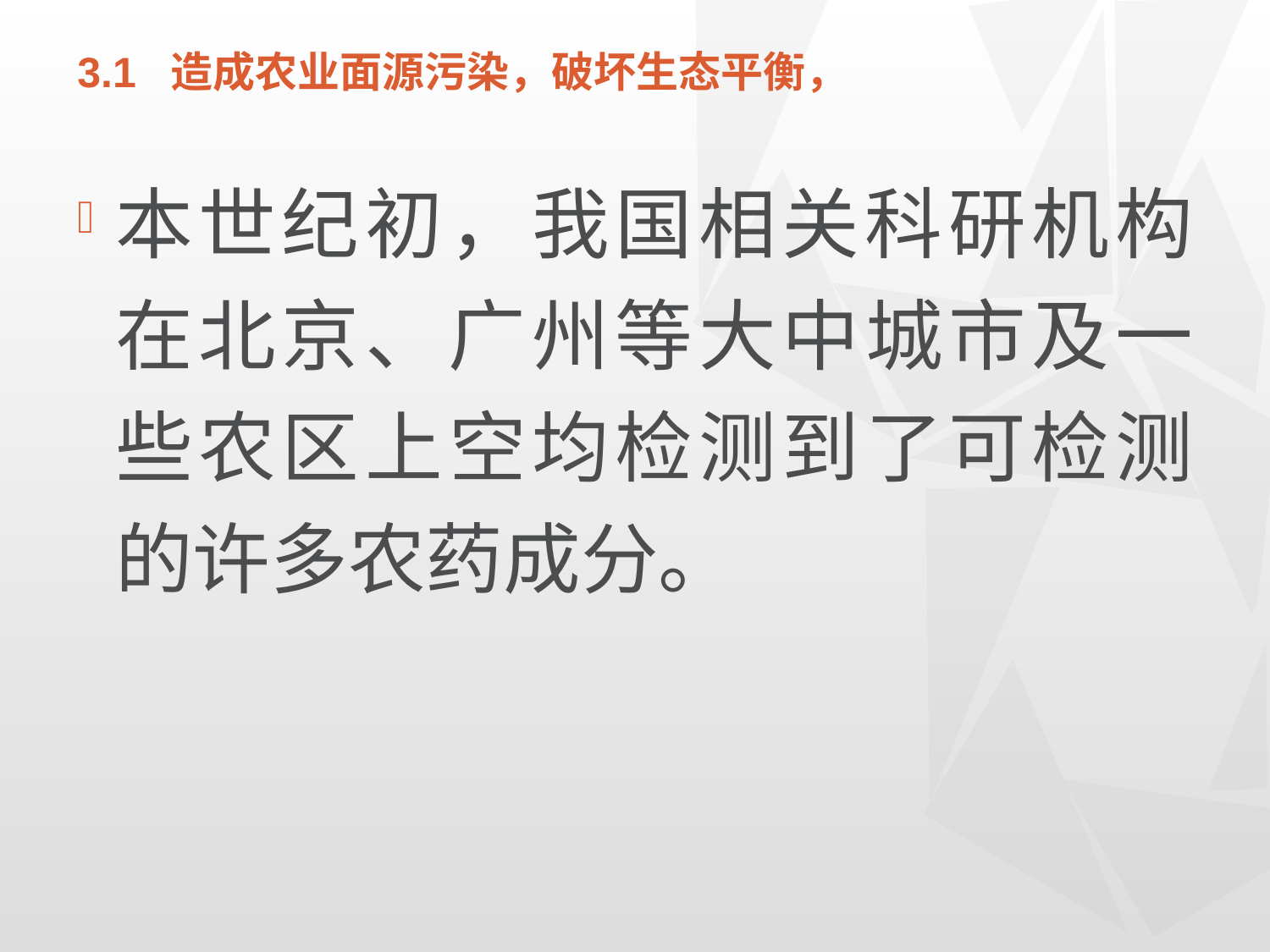

# 3.1  造成农业面源污染，破坏生态平衡，
本世纪初，我国相关科研机构在北京、广州等大中城市及一些农区上空均检测到了可检测的许多农药成分。